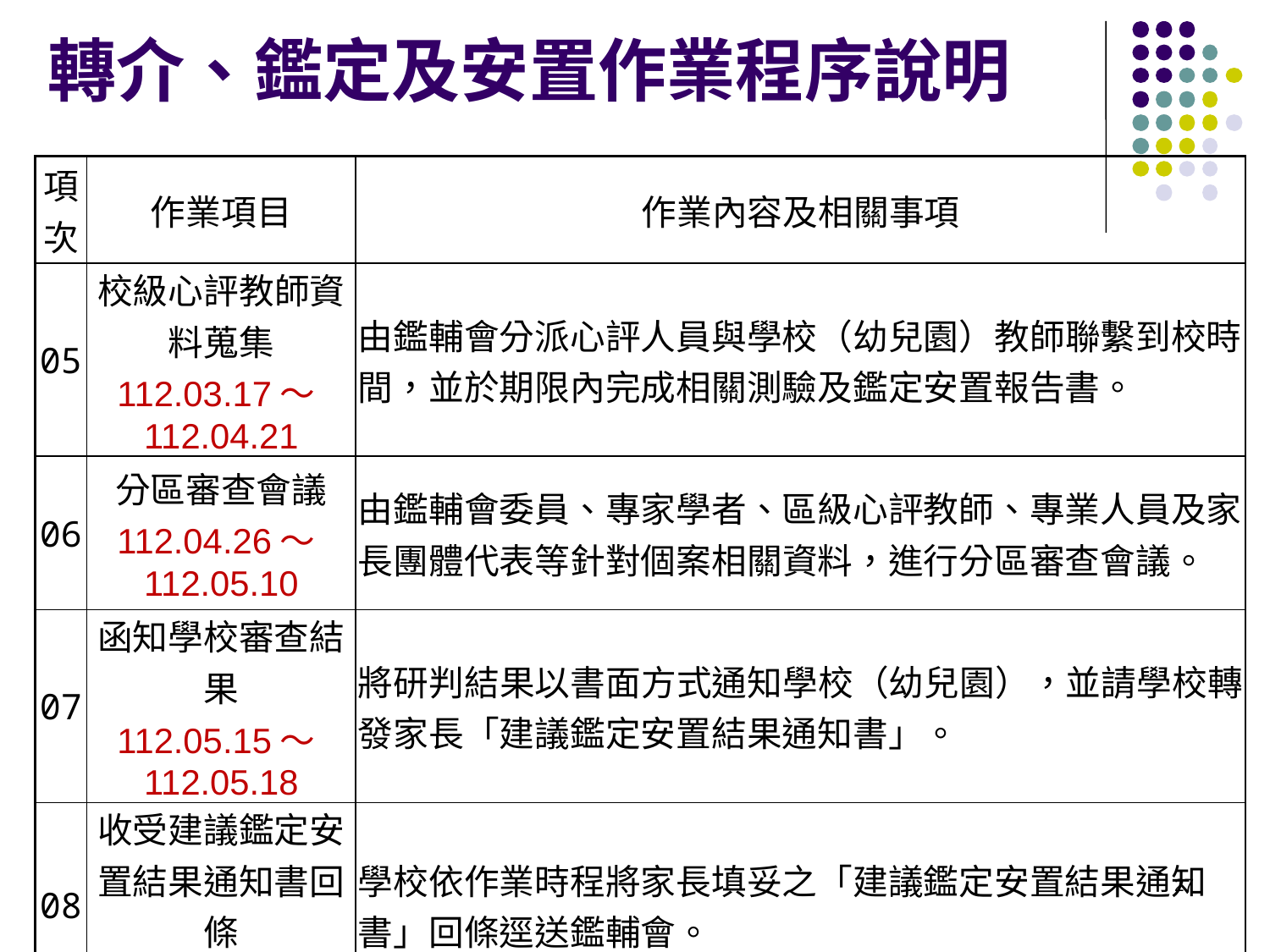

# 轉介、鑑定及安置作業程序說明
| 項次 | 作業項目 | 作業內容及相關事項 |
| --- | --- | --- |
| 05 | 校級心評教師資料蒐集 112.03.17～112.04.21 | 由鑑輔會分派心評人員與學校（幼兒園）教師聯繫到校時間，並於期限內完成相關測驗及鑑定安置報告書。 |
| 06 | 分區審查會議 112.04.26～112.05.10 | 由鑑輔會委員、專家學者、區級心評教師、專業人員及家長團體代表等針對個案相關資料，進行分區審查會議。 |
| 07 | 函知學校審查結果 112.05.15～112.05.18 | 將研判結果以書面方式通知學校（幼兒園），並請學校轉發家長「建議鑑定安置結果通知書」。 |
| 08 | 收受建議鑑定安置結果通知書回條 112.05.26前 | 學校依作業時程將家長填妥之「建議鑑定安置結果通知書」回條逕送鑑輔會。 |
27